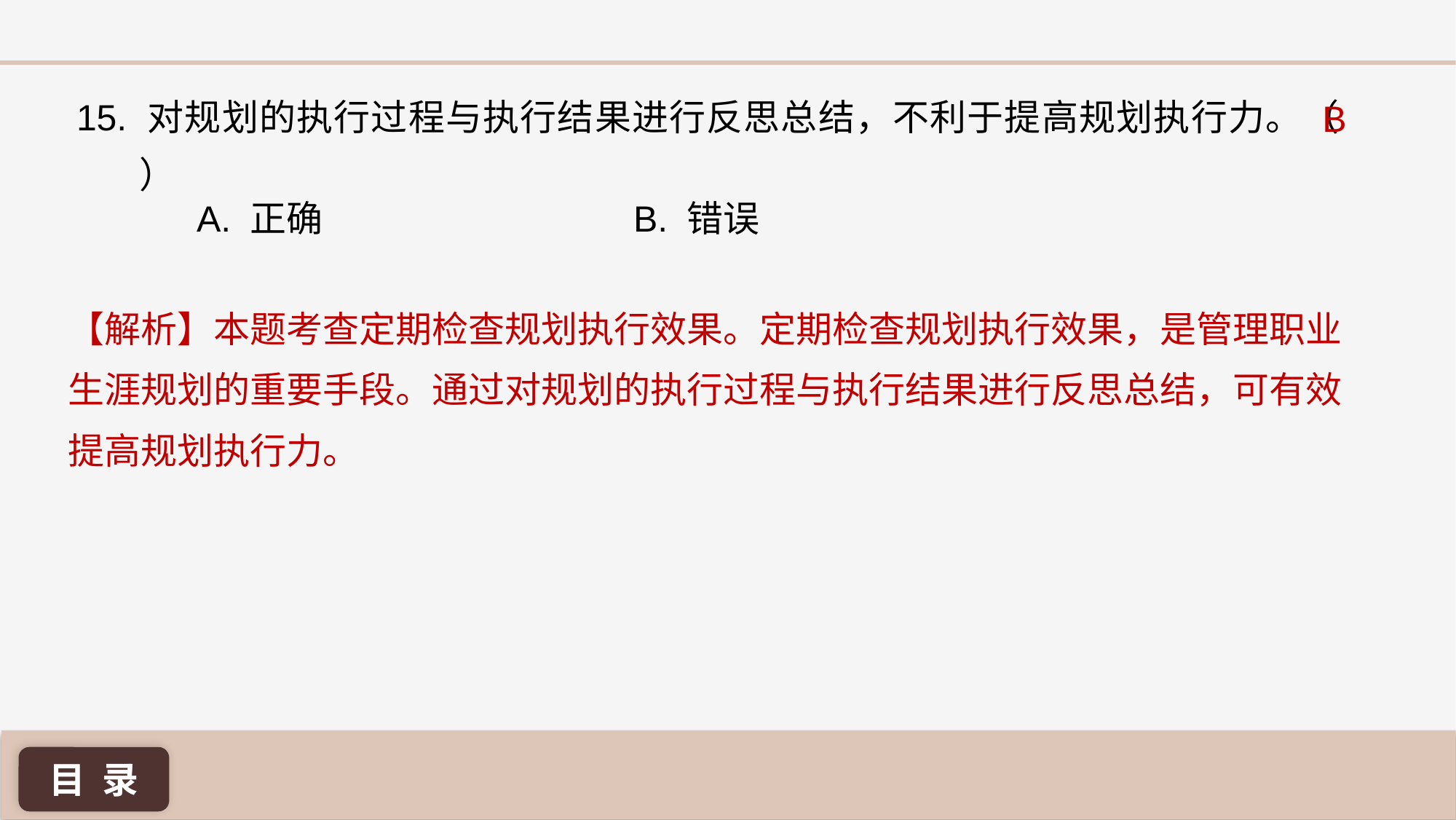

B
15. 对规划的执行过程与执行结果进行反思总结，不利于提高规划执行力。（      ）
A. 正确 			B. 错误
【解析】本题考查定期检查规划执行效果。定期检查规划执行效果，是管理职业生涯规划的重要手段。通过对规划的执行过程与执行结果进行反思总结，可有效提高规划执行力。